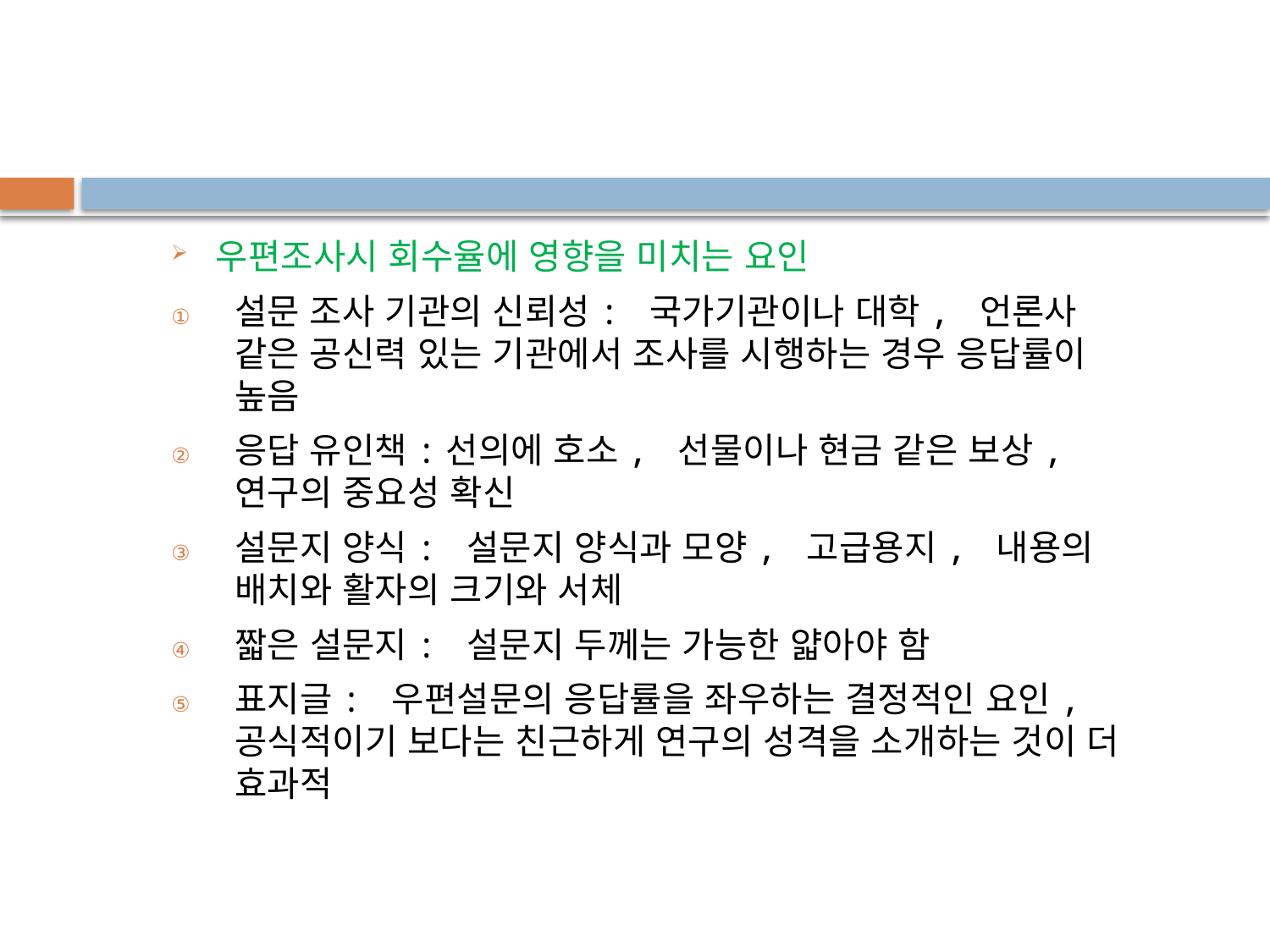

우편조사시 회수율에 영향을 미치는 요인
설문 조사 기관의 신뢰성: 국가기관이나 대학, 언론사 같은 공신력 있는 기관에서 조사를 시행하는 경우 응답률이 높음
응답 유인책:선의에 호소, 선물이나 현금 같은 보상, 연구의 중요성 확신
설문지 양식: 설문지 양식과 모양, 고급용지, 내용의 배치와 활자의 크기와 서체
짧은 설문지: 설문지 두께는 가능한 얇아야 함
표지글: 우편설문의 응답률을 좌우하는 결정적인 요인, 공식적이기 보다는 친근하게 연구의 성격을 소개하는 것이 더 효과적